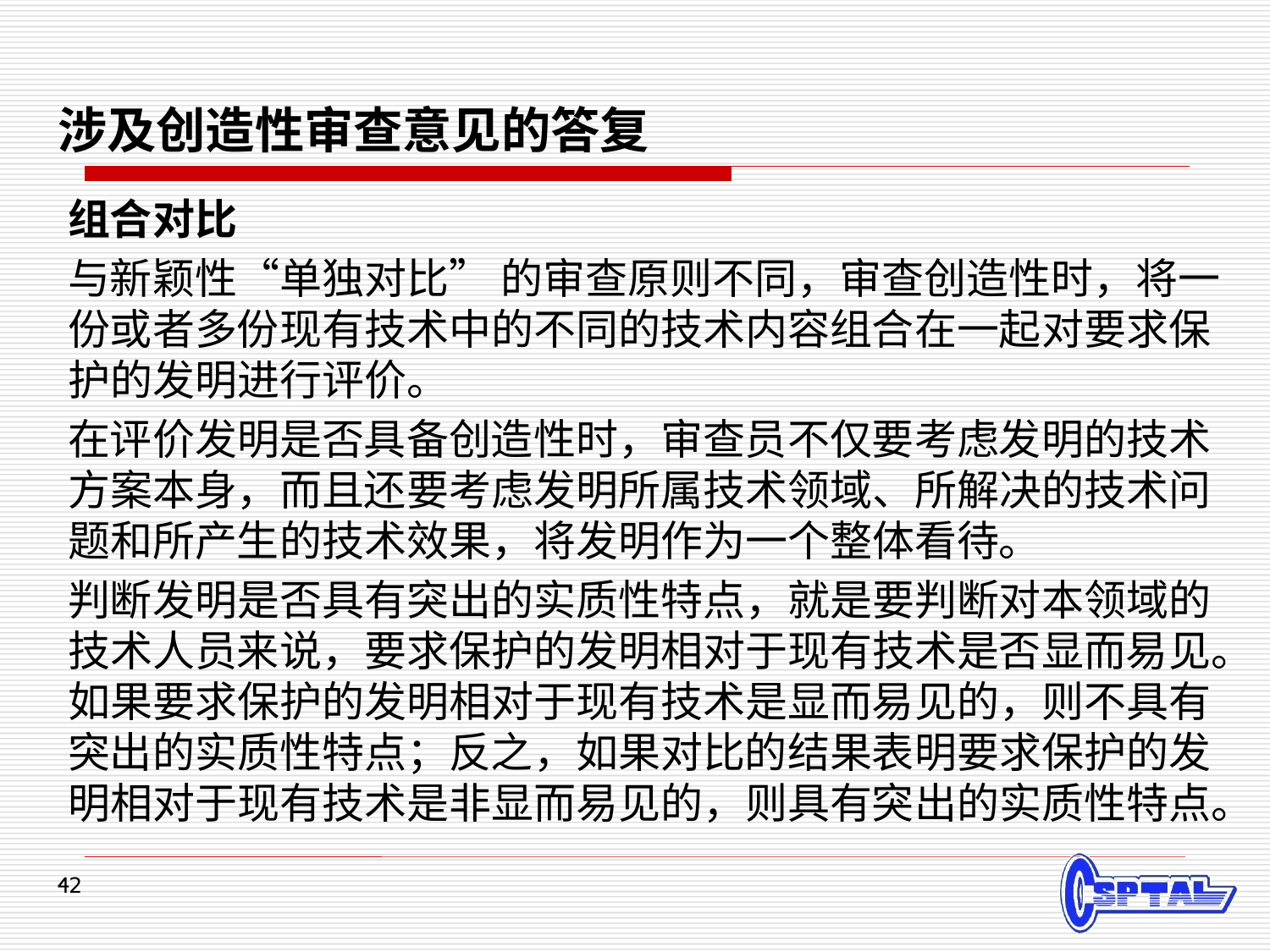

# 涉及创造性审查意见的答复
组合对比
与新颖性“单独对比” 的审查原则不同，审查创造性时，将一份或者多份现有技术中的不同的技术内容组合在一起对要求保护的发明进行评价。
在评价发明是否具备创造性时，审查员不仅要考虑发明的技术方案本身，而且还要考虑发明所属技术领域、所解决的技术问题和所产生的技术效果，将发明作为一个整体看待。
判断发明是否具有突出的实质性特点，就是要判断对本领域的技术人员来说，要求保护的发明相对于现有技术是否显而易见。如果要求保护的发明相对于现有技术是显而易见的，则不具有突出的实质性特点；反之，如果对比的结果表明要求保护的发明相对于现有技术是非显而易见的，则具有突出的实质性特点。
42